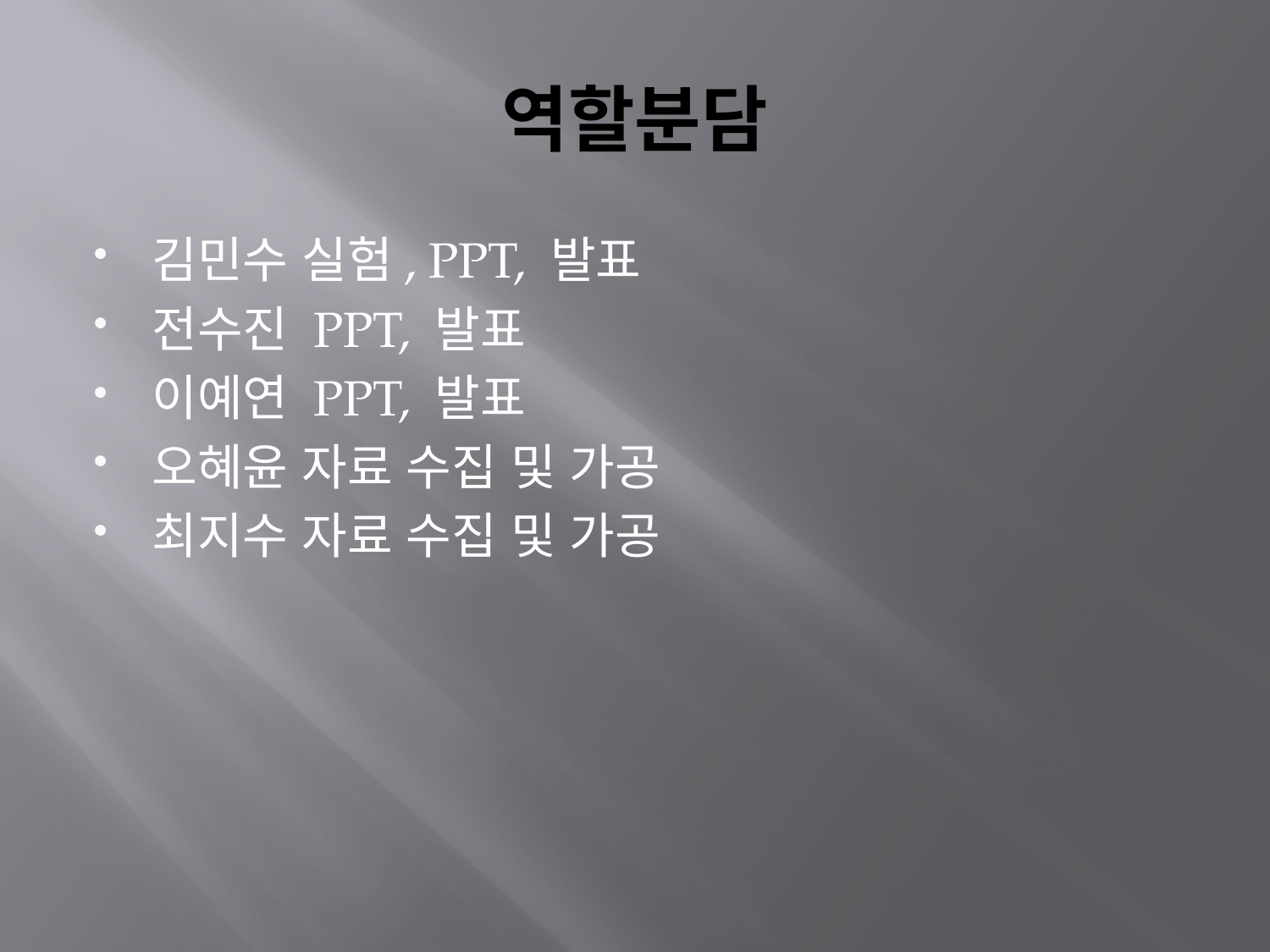

# 역할분담
김민수 실험, PPT, 발표
전수진 PPT, 발표
이예연 PPT, 발표
오혜윤 자료 수집 및 가공
최지수 자료 수집 및 가공